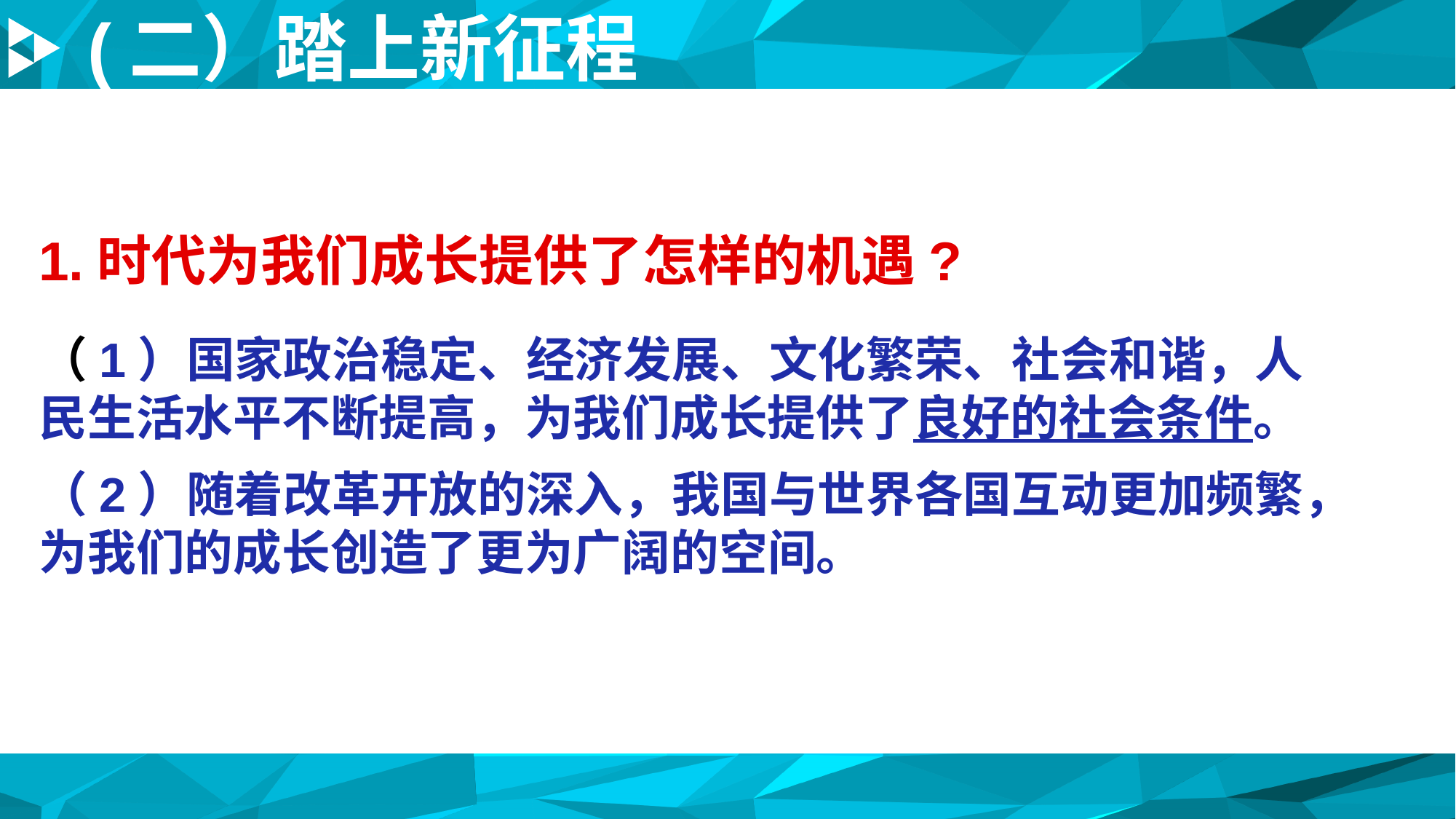

(二）踏上新征程
1.时代为我们成长提供了怎样的机遇?

（1）国家政治稳定、经济发展、文化繁荣、社会和谐，人民生活水平不断提高，为我们成长提供了良好的社会条件。
（2）随着改革开放的深入，我国与世界各国互动更加频繁，为我们的成长创造了更为广阔的空间。
TEXT  HERE